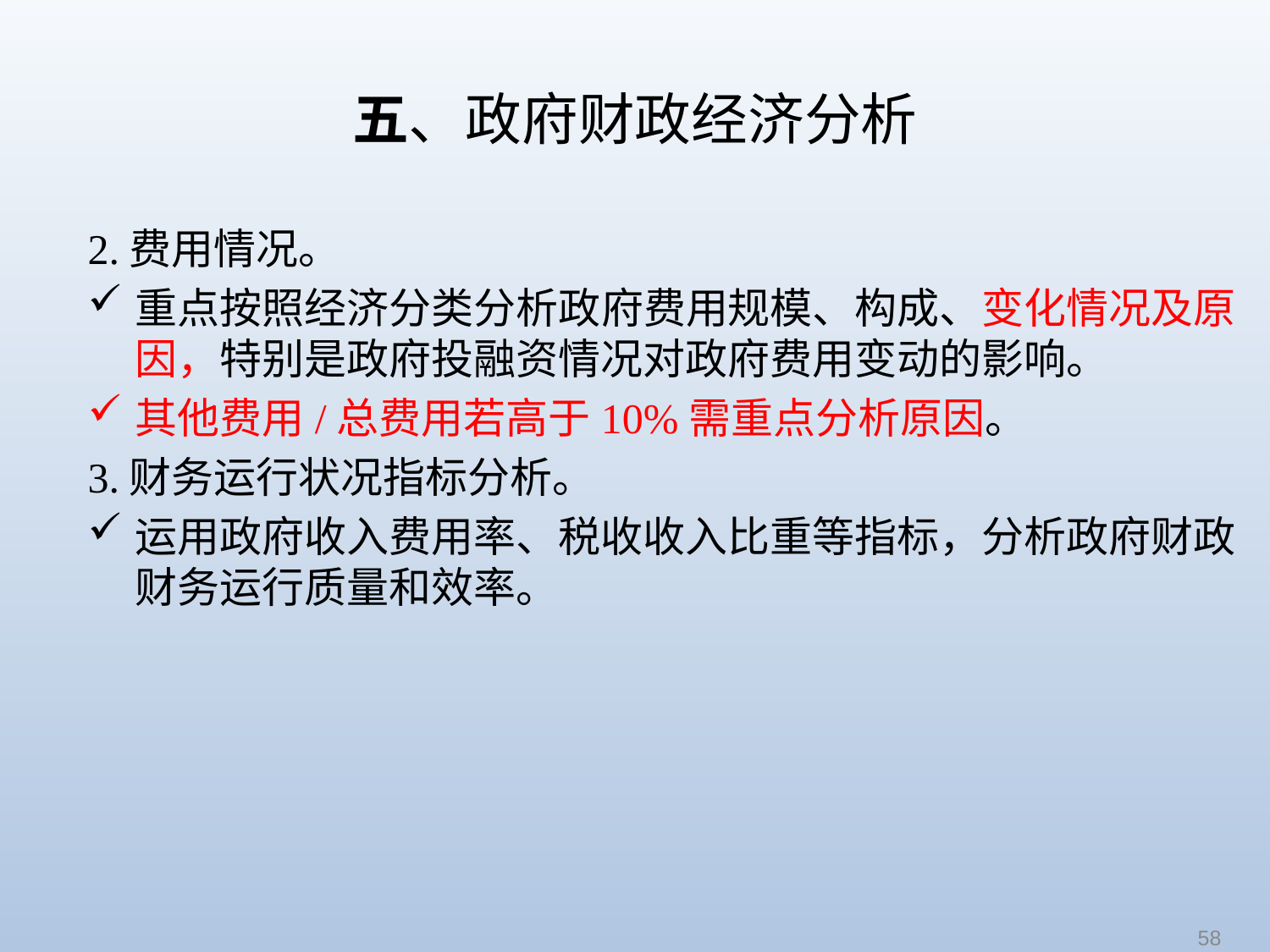

# 五、政府财政经济分析
2.费用情况。
重点按照经济分类分析政府费用规模、构成、变化情况及原因，特别是政府投融资情况对政府费用变动的影响。
其他费用/总费用若高于10%需重点分析原因。
3.财务运行状况指标分析。
运用政府收入费用率、税收收入比重等指标，分析政府财政财务运行质量和效率。

58